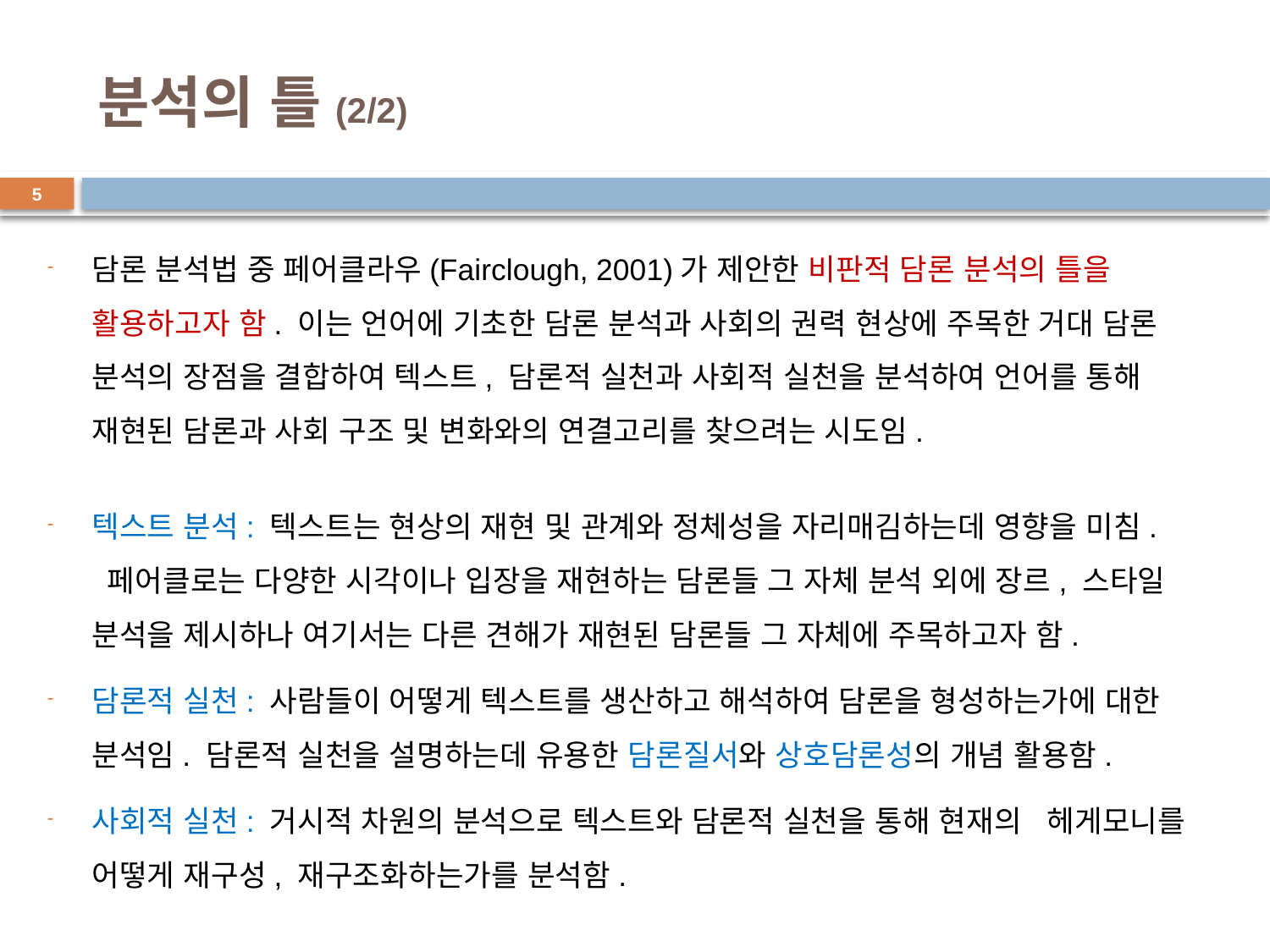

# 분석의 틀(2/2)
5
담론 분석법 중 페어클라우(Fairclough, 2001)가 제안한 비판적 담론 분석의 틀을 활용하고자 함. 이는 언어에 기초한 담론 분석과 사회의 권력 현상에 주목한 거대 담론 분석의 장점을 결합하여 텍스트, 담론적 실천과 사회적 실천을 분석하여 언어를 통해 재현된 담론과 사회 구조 및 변화와의 연결고리를 찾으려는 시도임.

텍스트 분석: 텍스트는 현상의 재현 및 관계와 정체성을 자리매김하는데 영향을 미침.         페어클로는 다양한 시각이나 입장을 재현하는 담론들 그 자체 분석 외에 장르, 스타일    분석을 제시하나 여기서는 다른 견해가 재현된 담론들 그 자체에 주목하고자 함.
담론적 실천: 사람들이 어떻게 텍스트를 생산하고 해석하여 담론을 형성하는가에 대한 분석임. 담론적 실천을 설명하는데 유용한 담론질서와 상호담론성의 개념 활용함.
사회적 실천: 거시적 차원의 분석으로 텍스트와 담론적 실천을 통해 현재의   헤게모니를 어떻게 재구성, 재구조화하는가를 분석함.